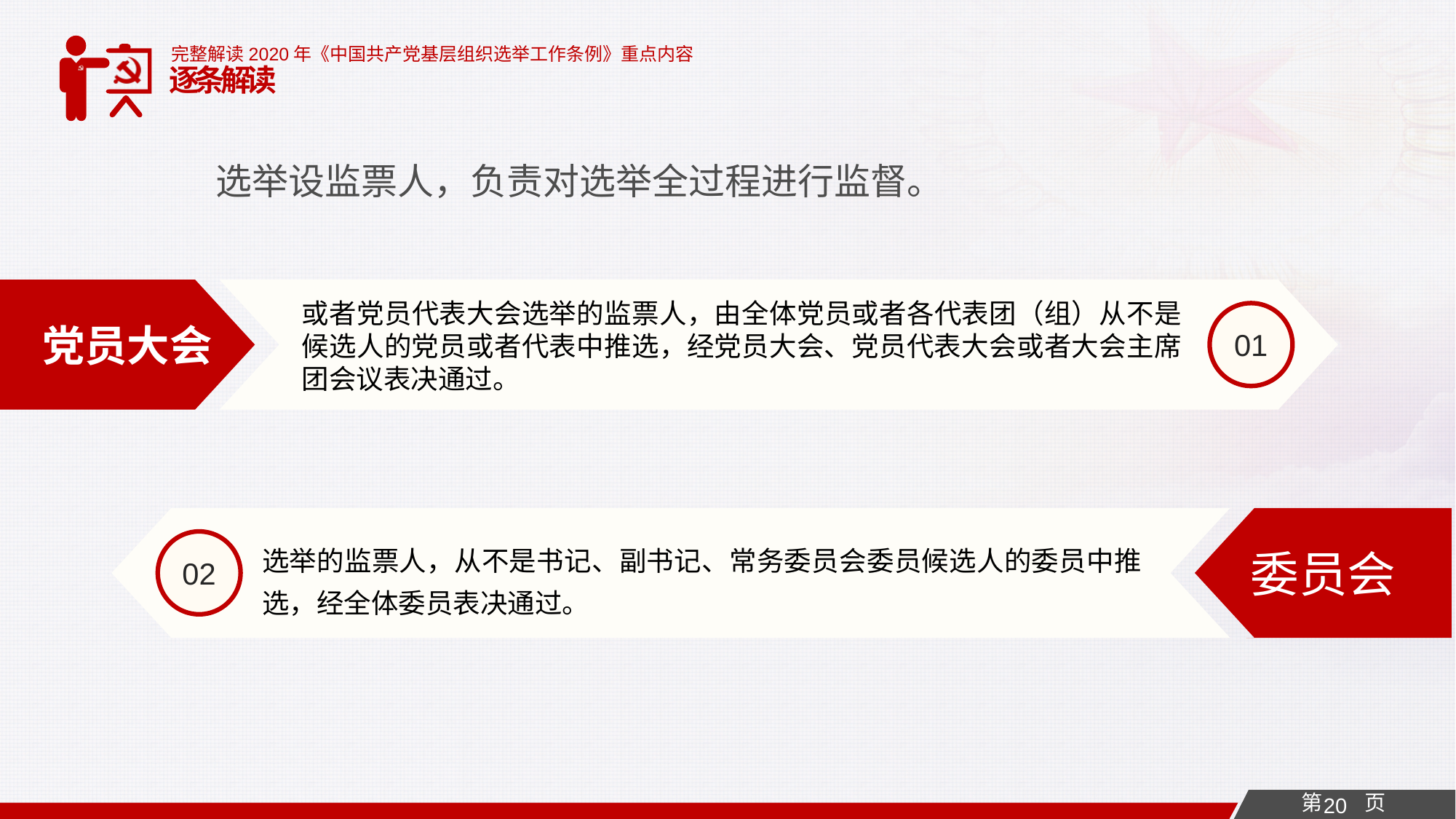

完整解读2020年《中国共产党基层组织选举工作条例》重点内容
逐条解读
选举设监票人，负责对选举全过程进行监督。
党员大会

01
或者党员代表大会选举的监票人，由全体党员或者各代表团（组）从不是候选人的党员或者代表中推选，经党员大会、党员代表大会或者大会主席团会议表决通过。
委员会

02
选举的监票人，从不是书记、副书记、常务委员会委员候选人的委员中推选，经全体委员表决通过。